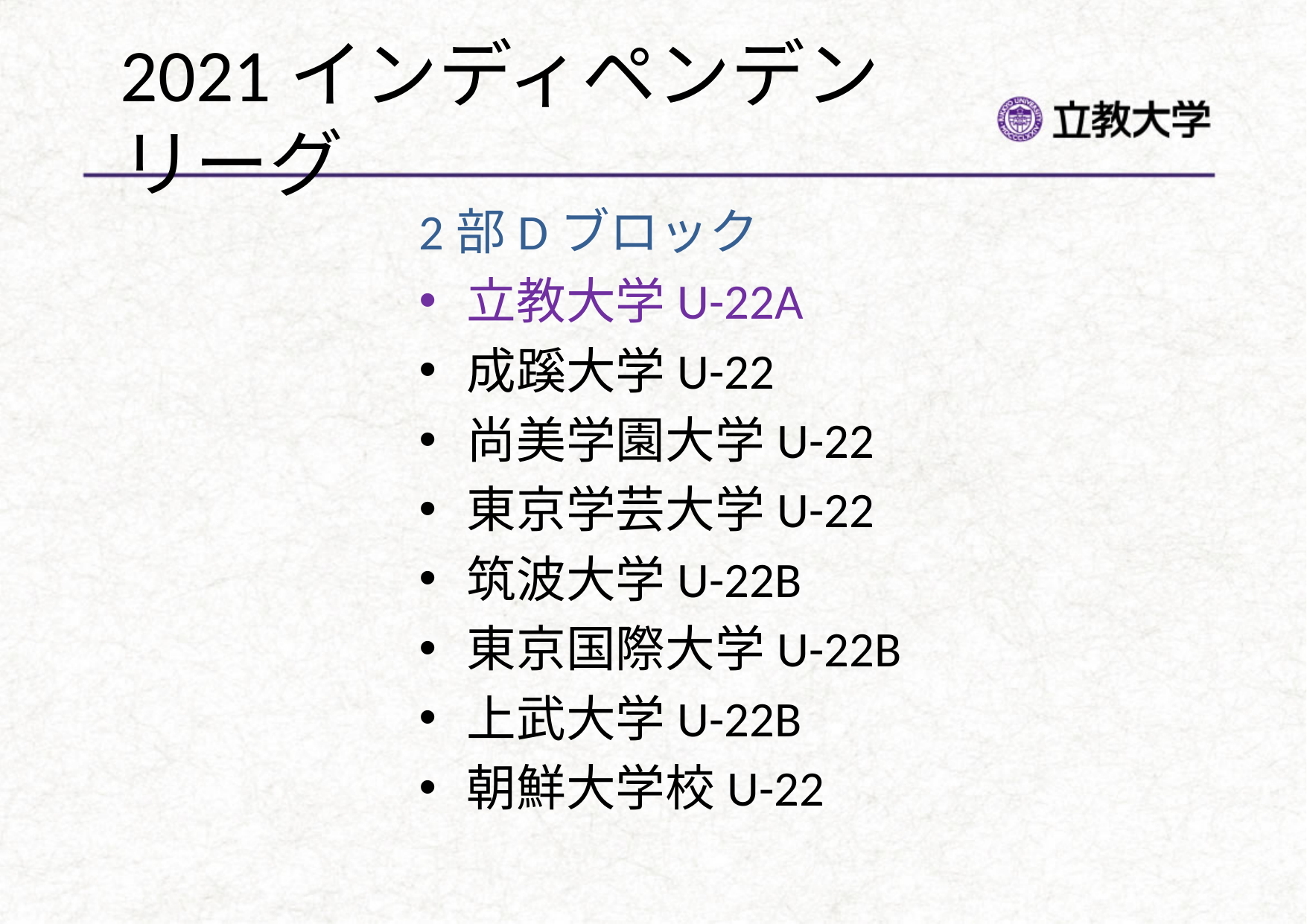

# 2021インディペンデンリーグ
2部Dブロック
立教大学U-22A
成蹊大学U-22
尚美学園大学U-22
東京学芸大学U-22
筑波大学U-22B
東京国際大学U-22B
上武大学U-22B
朝鮮大学校U-22